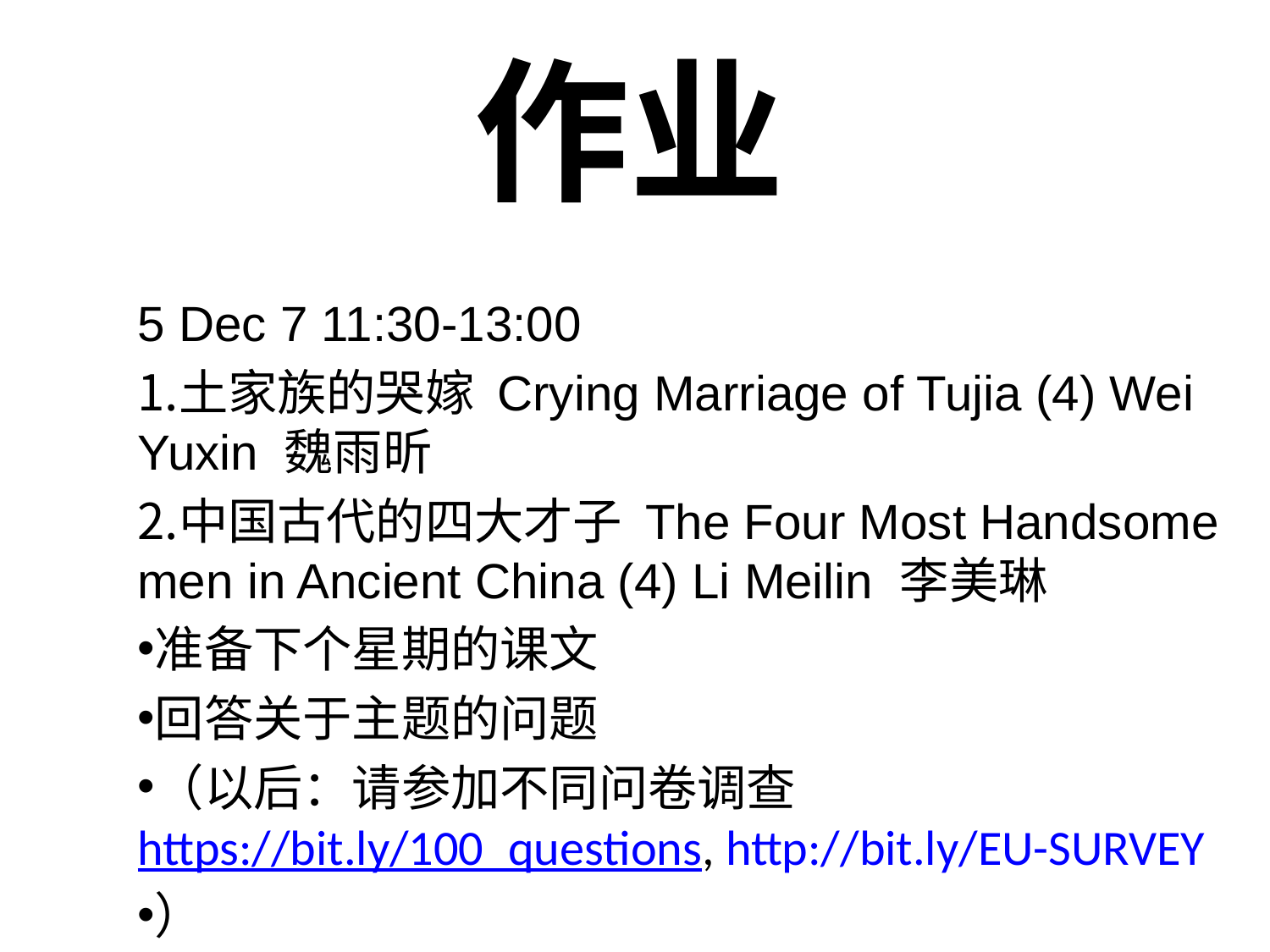

# 作业
5 Dec 7 11:30-13:00
土家族的哭嫁 Crying Marriage of Tujia (4) Wei Yuxin 魏雨昕
中国古代的四大才子 The Four Most Handsome men in Ancient China (4) Li Meilin 李美琳
准备下个星期的课文
回答关于主题的问题
（以后：请参加不同问卷调查https://bit.ly/100_questions, http://bit.ly/EU-SURVEY
）